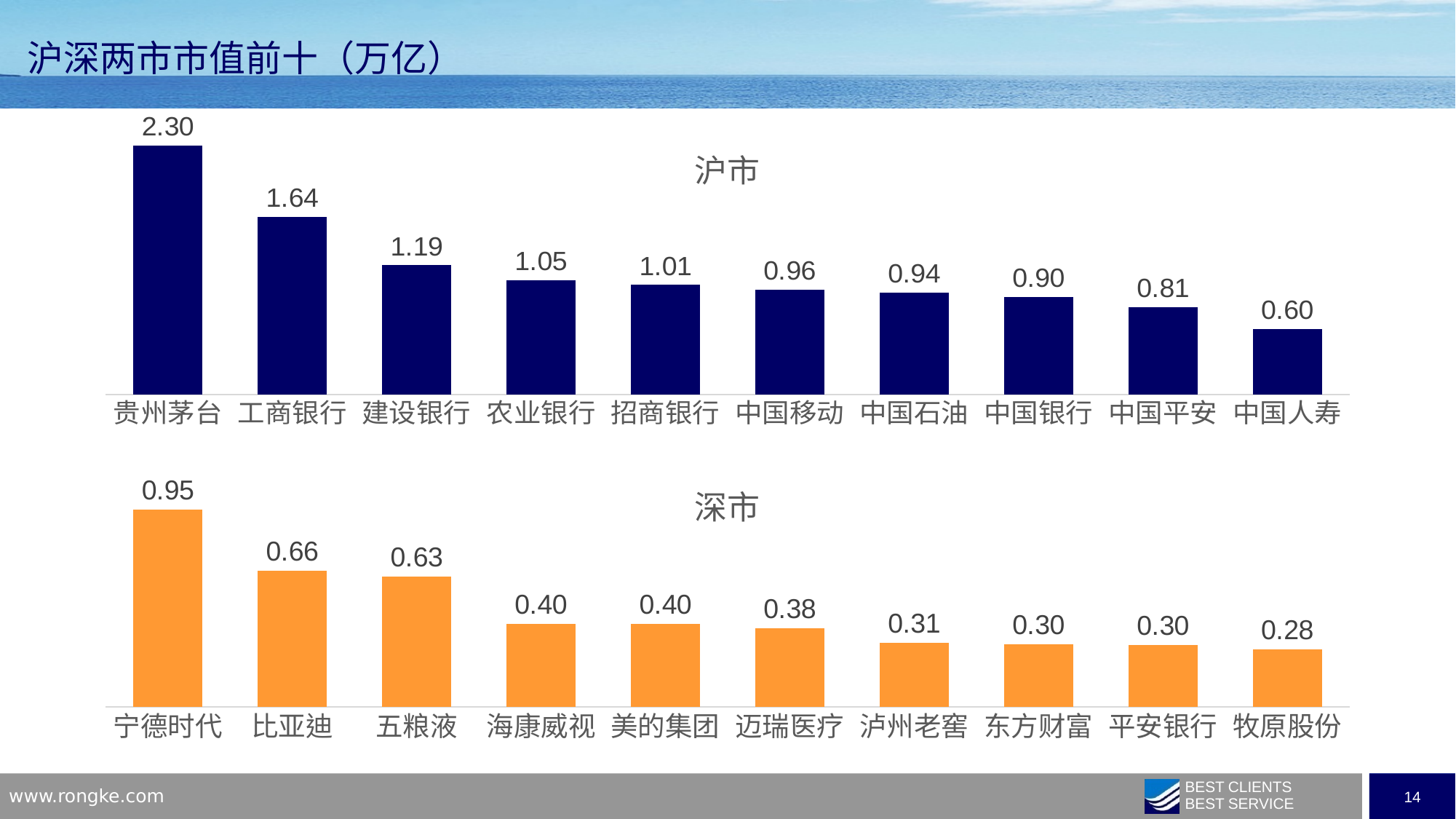

沪深两市市值前十（万亿）

### Chart: 沪市

| Category | 系列 1 |
|---|---|
| 贵州茅台 | 2.29680693 |
| 工商银行 | 1.63571609 |
| 建设银行 | 1.1916795599999999 |
| 农业银行 | 1.05362383 |
| 招商银行 | 1.00917653 |
| 中国移动 | 0.9628374799999999 |
| 中国石油 | 0.93875946 |
| 中国银行 | 0.89940121 |
| 中国平安 | 0.8055539899999999 |
| 中国人寿 | 0.60225534 |

### Chart: 深市

| Category | 系列 1 |
|---|---|
| 宁德时代 | 0.9541339400000001 |
| 比亚迪 | 0.6589518799999999 |
| 五粮液 | 0.62932511 |
| 海康威视 | 0.40081704 |
| 美的集团 | 0.39946178 |
| 迈瑞医疗 | 0.37888794 |
| 泸州老窖 | 0.31011344 |
| 东方财富 | 0.30101862 |
| 平安银行 | 0.29729867 |
| 牧原股份 | 0.27797234 |